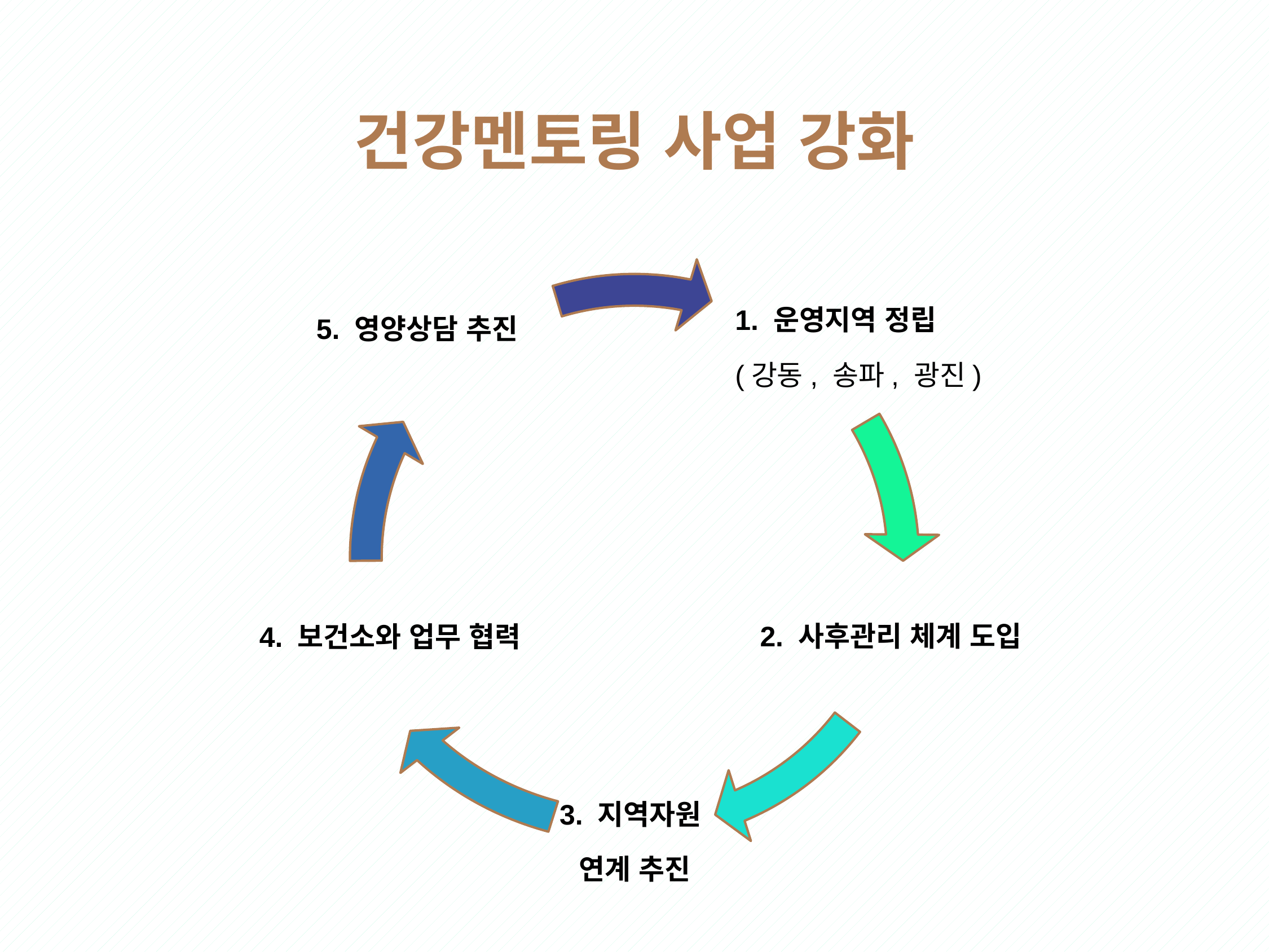

건강멘토링 사업 강화

    1. 운영지역 정립
    (강동, 송파, 광진)
5. 영양상담 추진
2. 사후관리 체계 도입
4. 보건소와 업무 협력
3. 지역자원
연계 추진